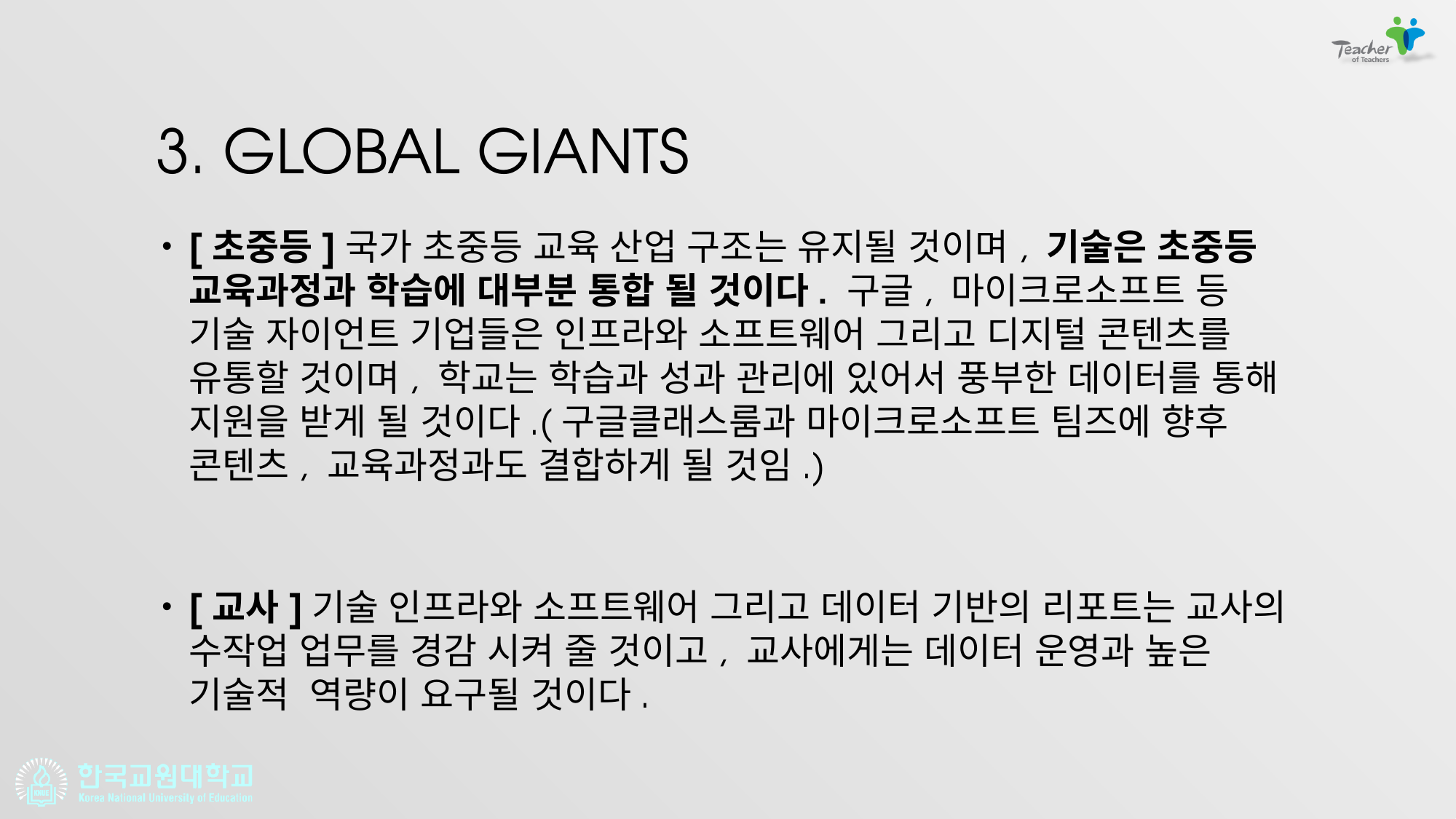

# 3. Global Giants
[초중등]국가 초중등 교육 산업 구조는 유지될 것이며, 기술은 초중등 교육과정과 학습에 대부분 통합 될 것이다. 구글, 마이크로소프트 등 기술 자이언트 기업들은 인프라와 소프트웨어 그리고 디지털 콘텐츠를 유통할 것이며, 학교는 학습과 성과 관리에 있어서 풍부한 데이터를 통해 지원을 받게 될 것이다.(구글클래스룸과 마이크로소프트 팀즈에 향후 콘텐츠, 교육과정과도 결합하게 될 것임.)

[교사]기술 인프라와 소프트웨어 그리고 데이터 기반의 리포트는 교사의 수작업 업무를 경감 시켜 줄 것이고, 교사에게는 데이터 운영과 높은 기술적  역량이 요구될 것이다.